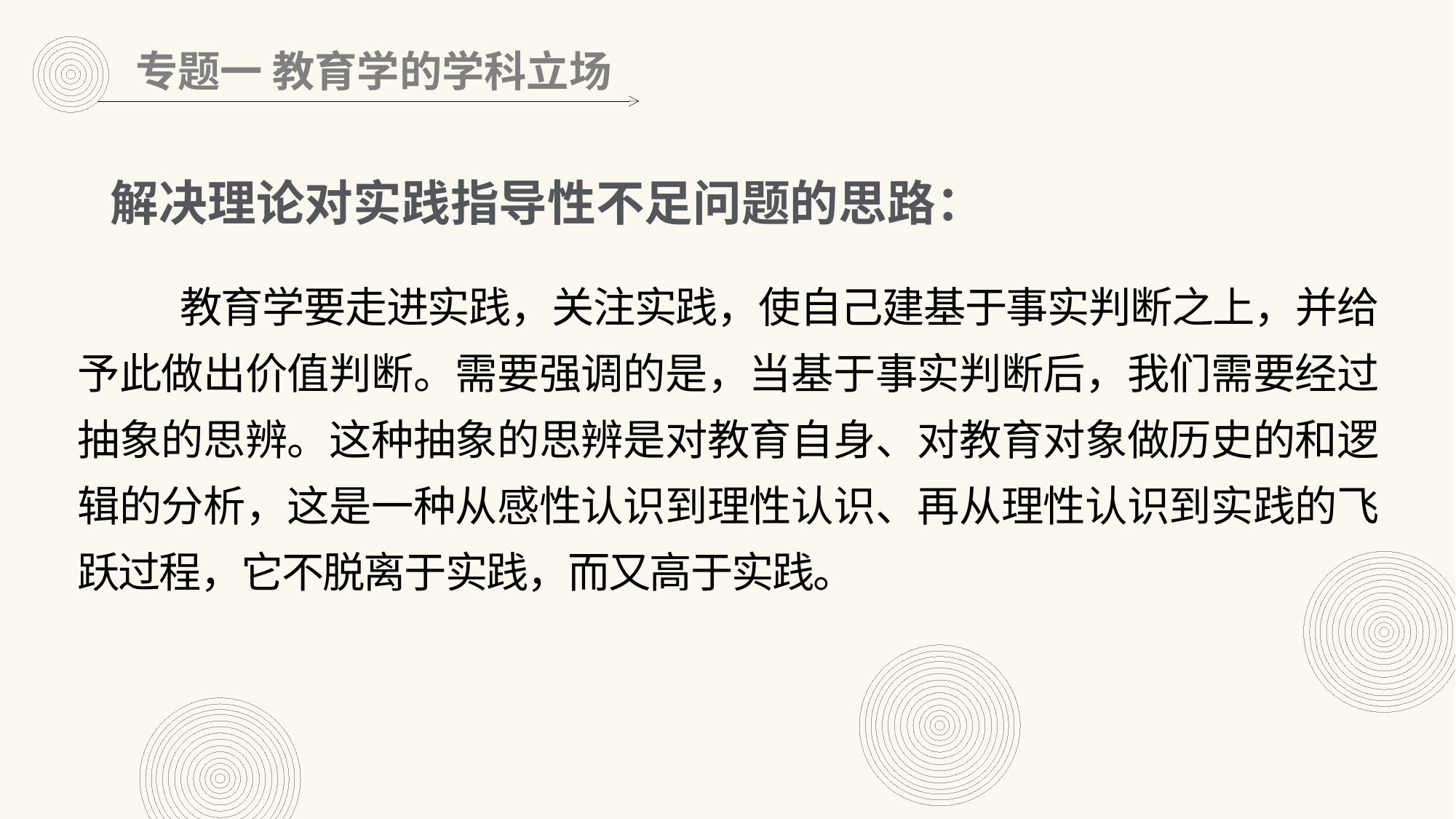

专题一 教育学的学科立场
解决理论对实践指导性不足问题的思路：
 教育学要走进实践，关注实践，使自己建基于事实判断之上，并给予此做出价值判断。需要强调的是，当基于事实判断后，我们需要经过抽象的思辨。这种抽象的思辨是对教育自身、对教育对象做历史的和逻辑的分析，这是一种从感性认识到理性认识、再从理性认识到实践的飞跃过程，它不脱离于实践，而又高于实践。